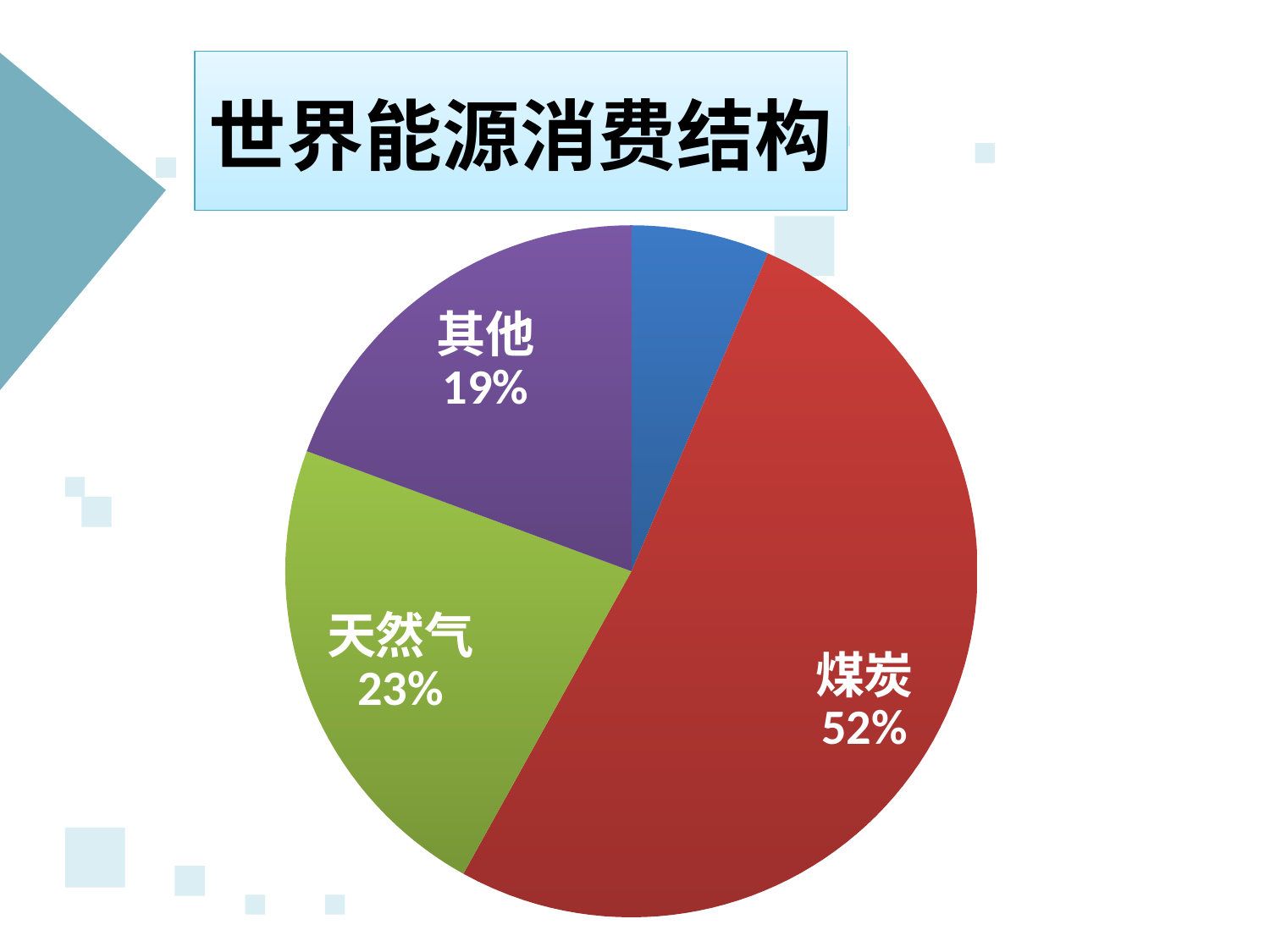

### Chart:

| Category | 世界能源消费结构 |
|---|---|
| 石油 | 0.4 |
| 煤炭 | 3.2 |
| 天然气 | 1.4 |
| 其他 | 1.2 |